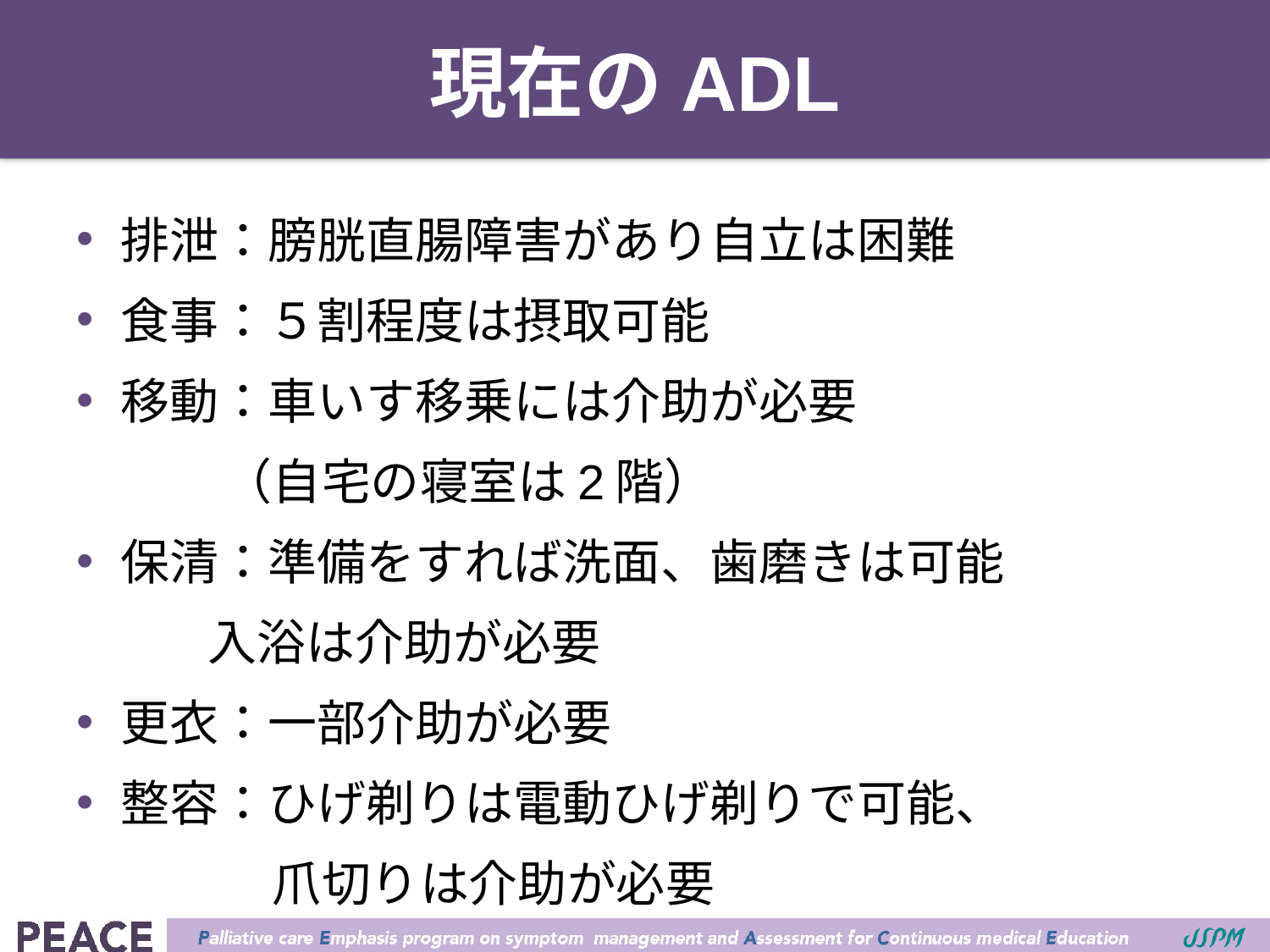

# 現在のADL
排泄：膀胱直腸障害があり自立は困難
食事：５割程度は摂取可能
移動：車いす移乗には介助が必要
　　　（自宅の寝室は2階）
保清：準備をすれば洗面、歯磨きは可能
	 入浴は介助が必要
更衣：一部介助が必要
整容：ひげ剃りは電動ひげ剃りで可能、
　　　　爪切りは介助が必要